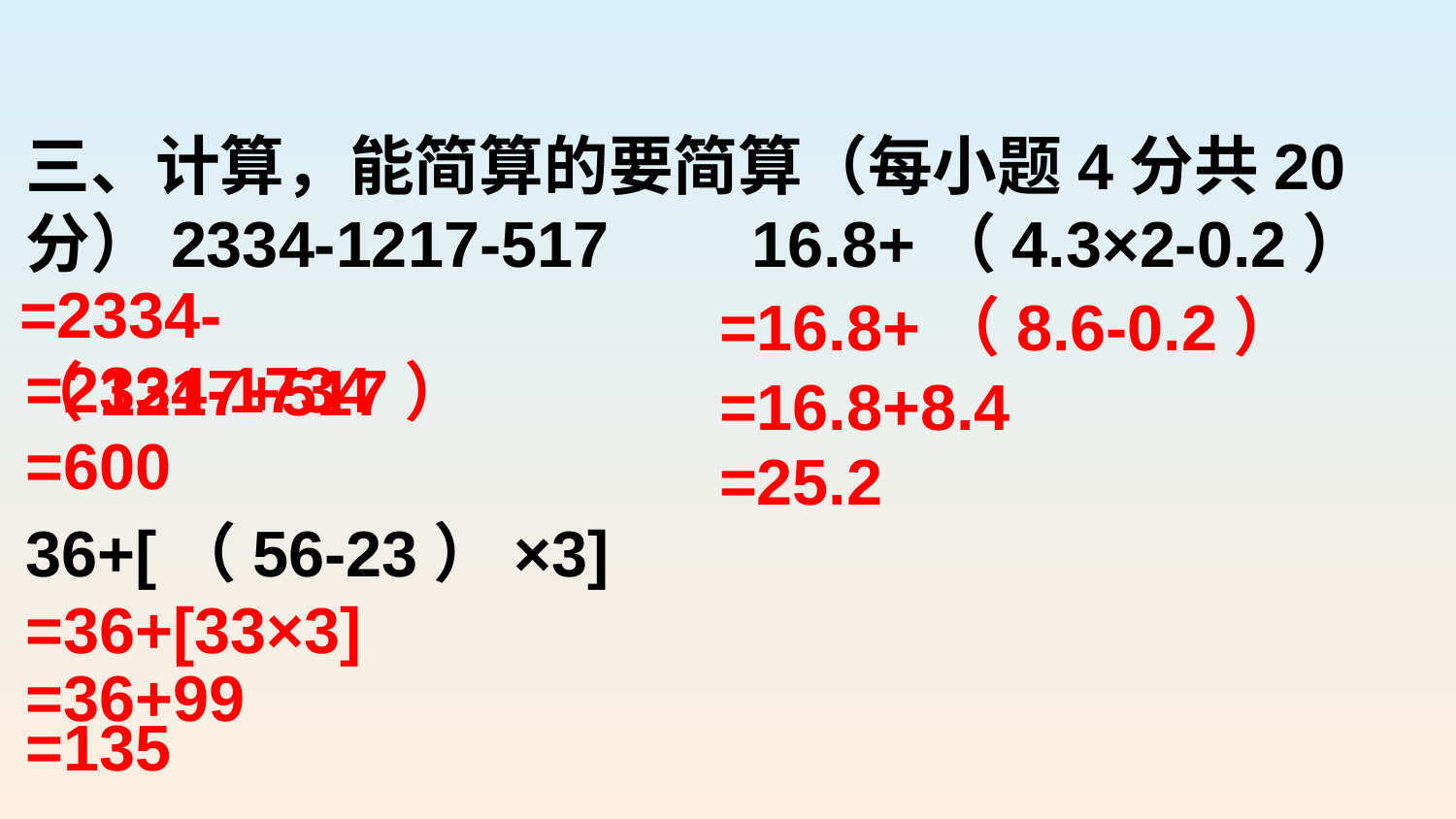

三、计算，能简算的要简算（每小题4分共20分）2334-1217-517        16.8+（4.3×2-0.2）

36+[（56-23）×3]
=2334-（1217+517）
=16.8+（8.6-0.2）
=2334-1734
=16.8+8.4
=600
=25.2
=36+[33×3]
=36+99
=135